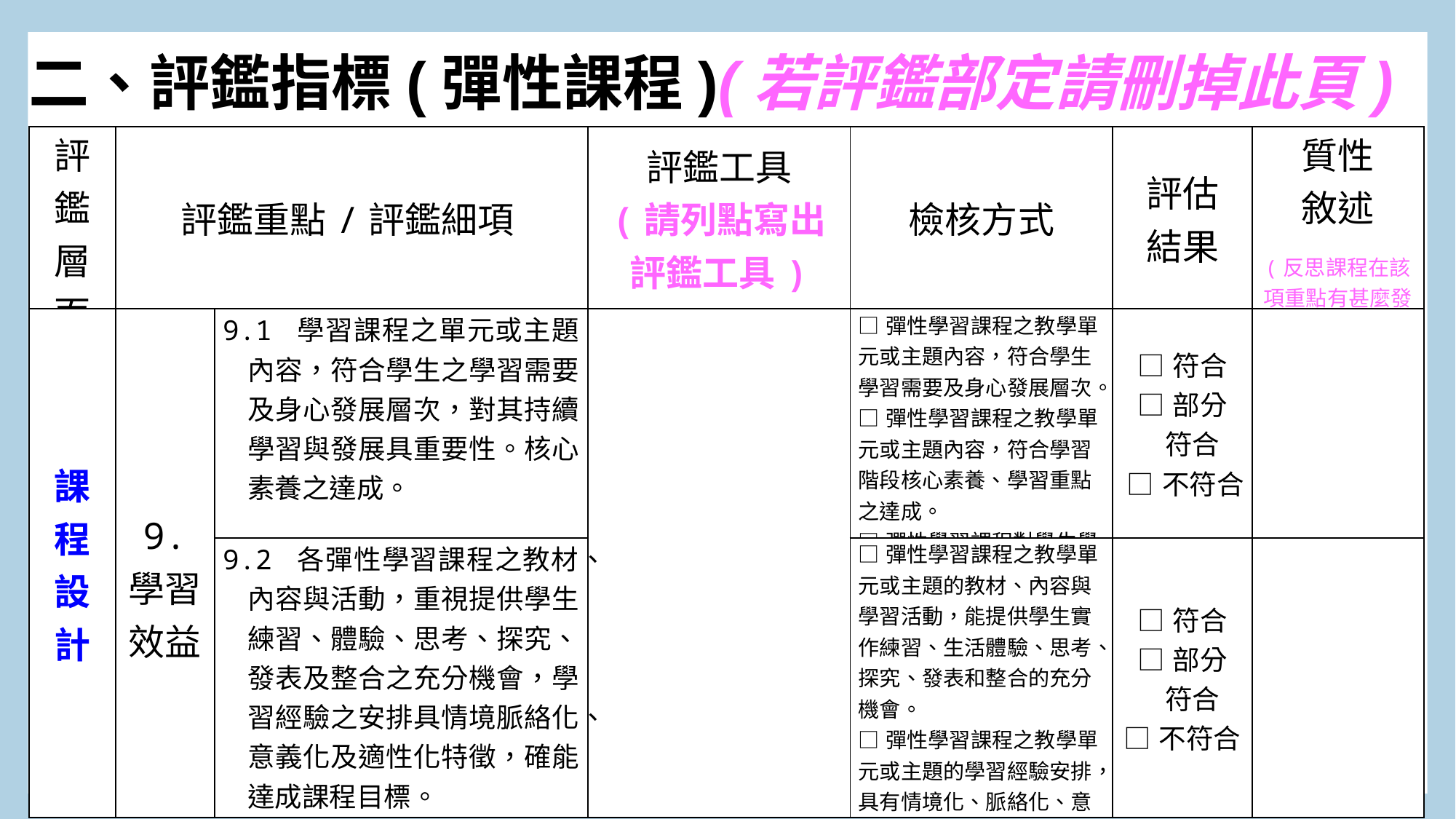

二、評鑑指標(彈性課程)(若評鑑部定請刪掉此頁)
| 評鑑 層面 | 評鑑重點/評鑑細項 |  | 評鑑工具 (請列點寫出評鑑工具) | 檢核方式 | 評估 結果 | 質性 敘述 (反思課程在該項重點有甚麼發現或改進之處) |
| --- | --- | --- | --- | --- | --- | --- |
| 課 程 設 計 | 9. 學習效益 | 9.1 學習課程之單元或主題內容，符合學生之學習需要及身心發展層次，對其持續學習與發展具重要性。核心素養之達成。 |  | □彈性學習課程之教學單元或主題內容，符合學生學習需要及身心發展層次。 □彈性學習課程之教學單元或主題內容，符合學習階段核心素養、學習重點之達成。 □彈性學習課程對學生學習與身心發展具有重要性。 | □符合 □部分 符合 □不符合 |  |
|  |  | 9.2 各彈性學習課程之教材、內容與活動，重視提供學生練習、體驗、思考、探究、發表及整合之充分機會，學習經驗之安排具情境脈絡化、意義化及適性化特徵，確能達成課程目標。 |  | □彈性學習課程之教學單元或主題的教材、內容與學習活動，能提供學生實作練習、生活體驗、思考、探究、發表和整合的充分機會。 □彈性學習課程之教學單元或主題的學習經驗安排，具有情境化、脈絡化、意義化、適性化的特徵，且能達成課程目標。 | □符合 □部分 符合 □不符合 |  |